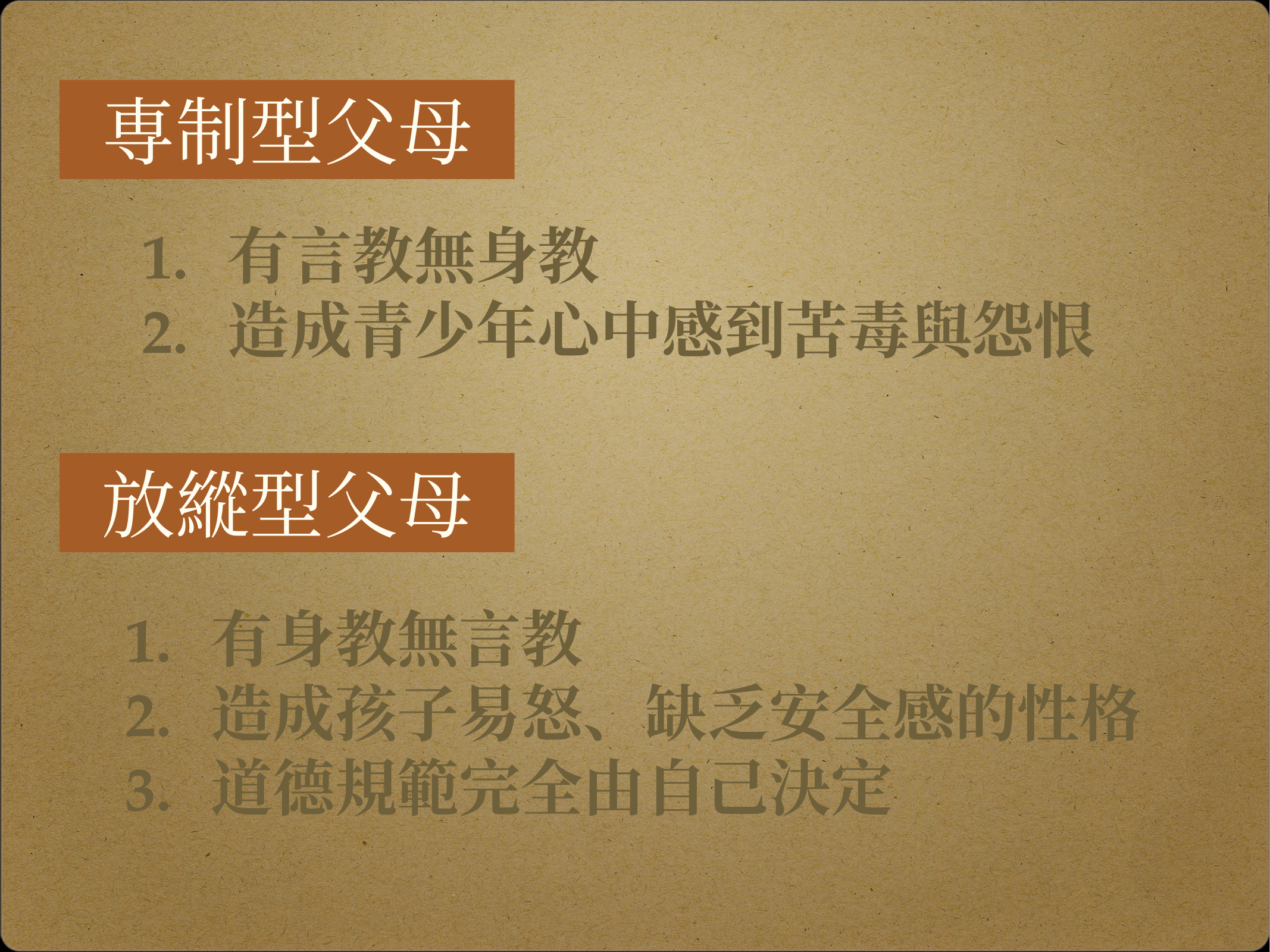

専制型父母
有言教無身教
造成青少年心中感到苦毒與怨恨
放縱型父母
有身教無言教
造成孩子易怒、缺乏安全感的性格
道德規範完全由自己決定